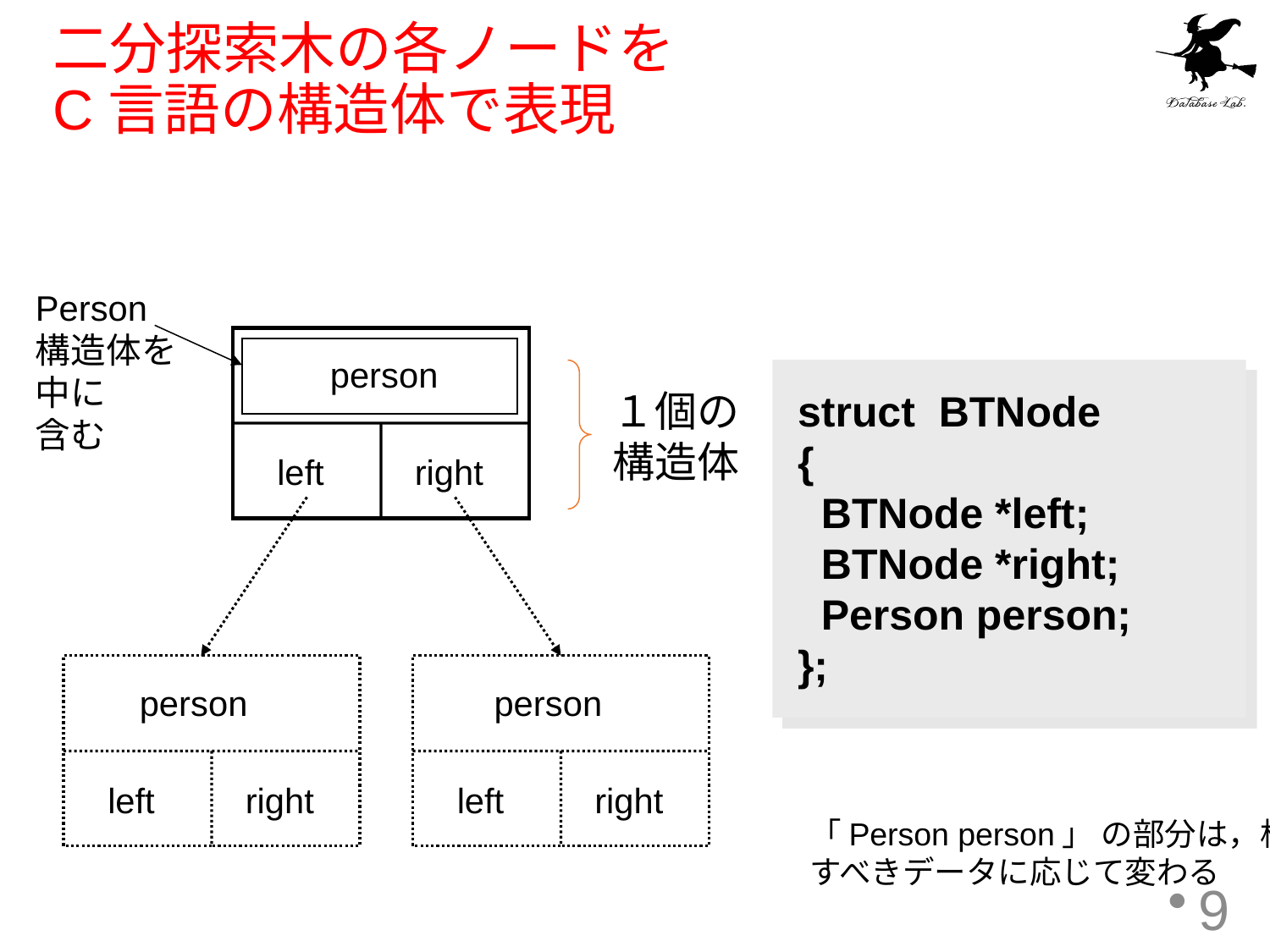

# 二分探索木の各ノードを C言語の構造体で表現
Person
構造体を
中に
含む

person
struct  BTNode
{
  BTNode *left;
  BTNode *right;
  Person person;
};

１個の
構造体

left
right

person
person

left
right
left
right
「Person person」 の部分は，格納
すべきデータに応じて変わる
9